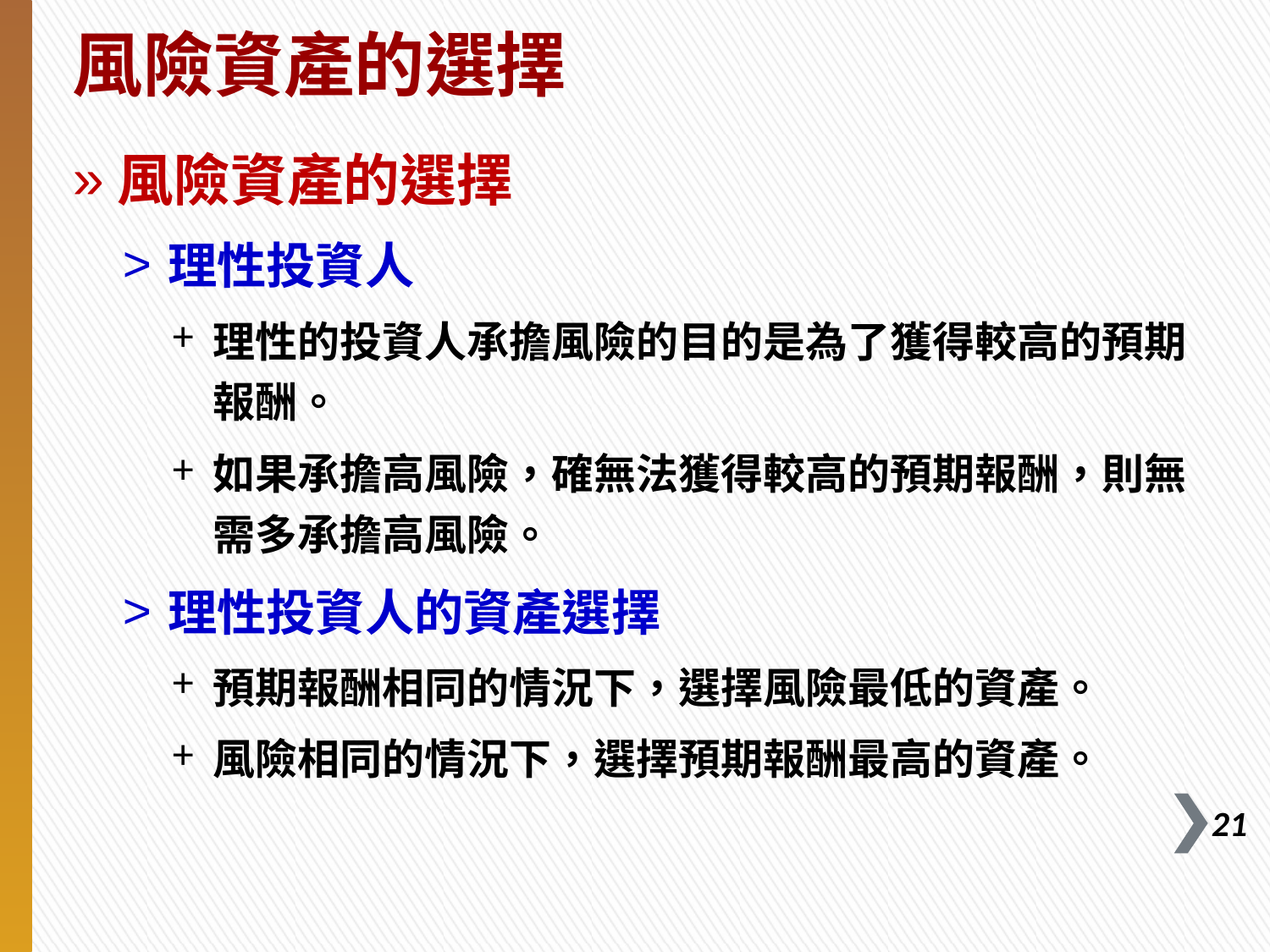

# 風險資產的選擇
風險資產的選擇
理性投資人
理性的投資人承擔風險的目的是為了獲得較高的預期報酬。
如果承擔高風險，確無法獲得較高的預期報酬，則無需多承擔高風險。
理性投資人的資產選擇
預期報酬相同的情況下，選擇風險最低的資產。
風險相同的情況下，選擇預期報酬最高的資產。

21